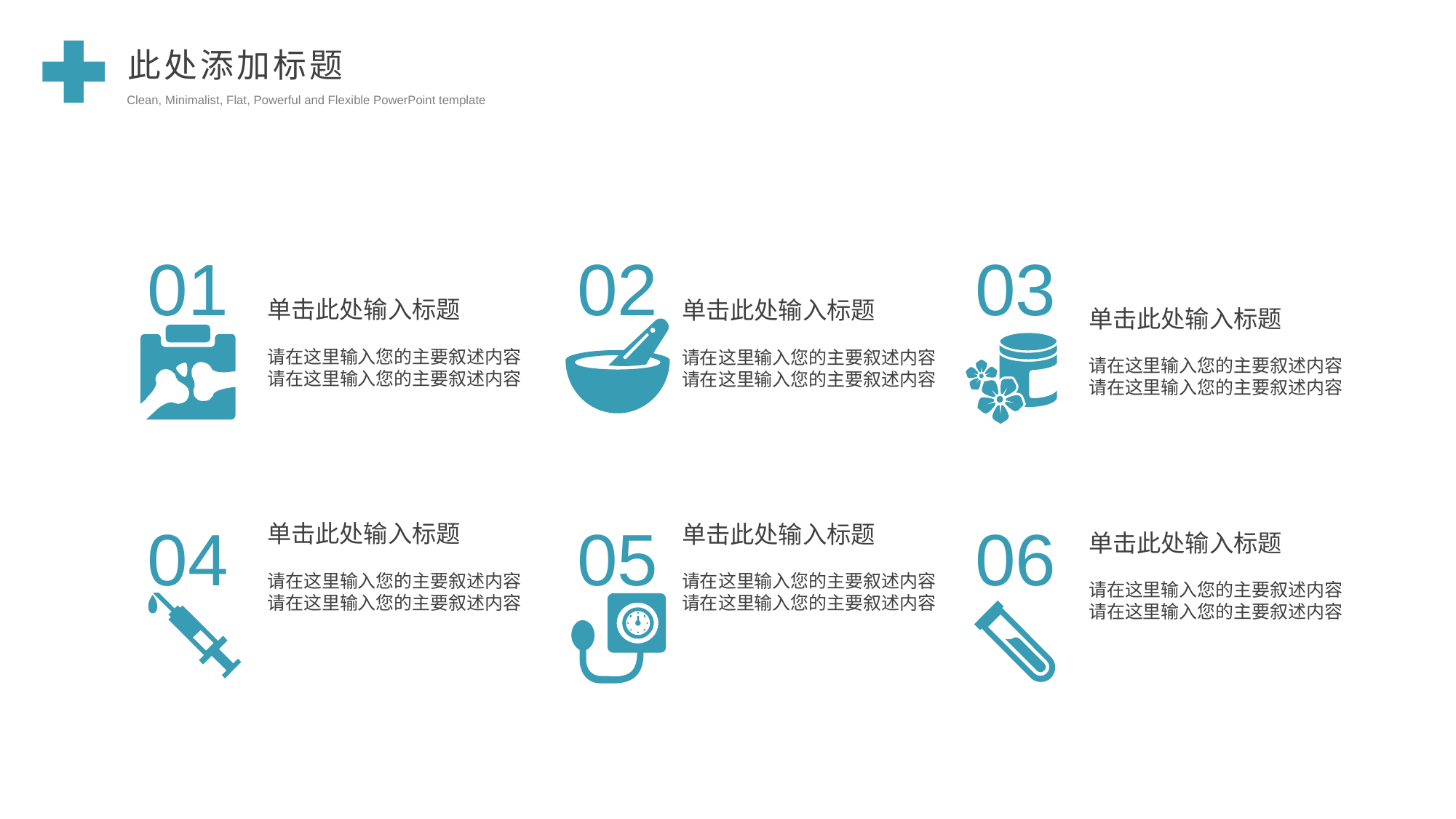

此处添加标题
Clean, Minimalist, Flat, Powerful and Flexible PowerPoint template
01
02
03
单击此处输入标题

请在这里输入您的主要叙述内容
请在这里输入您的主要叙述内容

单击此处输入标题

请在这里输入您的主要叙述内容
请在这里输入您的主要叙述内容

单击此处输入标题

请在这里输入您的主要叙述内容
请在这里输入您的主要叙述内容

04
05
06
单击此处输入标题

请在这里输入您的主要叙述内容
请在这里输入您的主要叙述内容

单击此处输入标题

请在这里输入您的主要叙述内容
请在这里输入您的主要叙述内容

单击此处输入标题

请在这里输入您的主要叙述内容
请在这里输入您的主要叙述内容